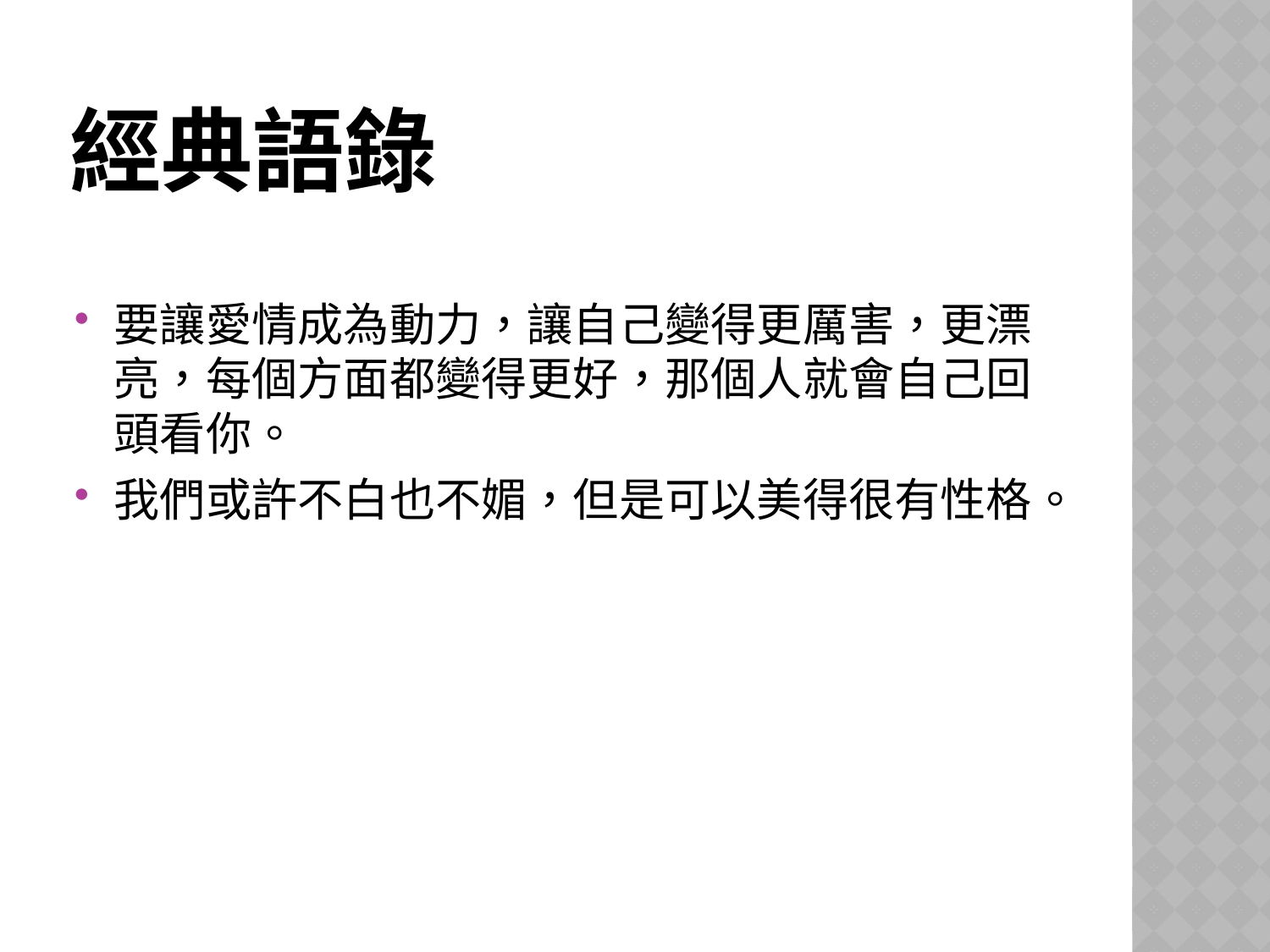

# 經典語錄

要讓愛情成為動力，讓自己變得更厲害，更漂亮，每個方面都變得更好，那個人就會自己回頭看你。
我們或許不白也不媚，但是可以美得很有性格。